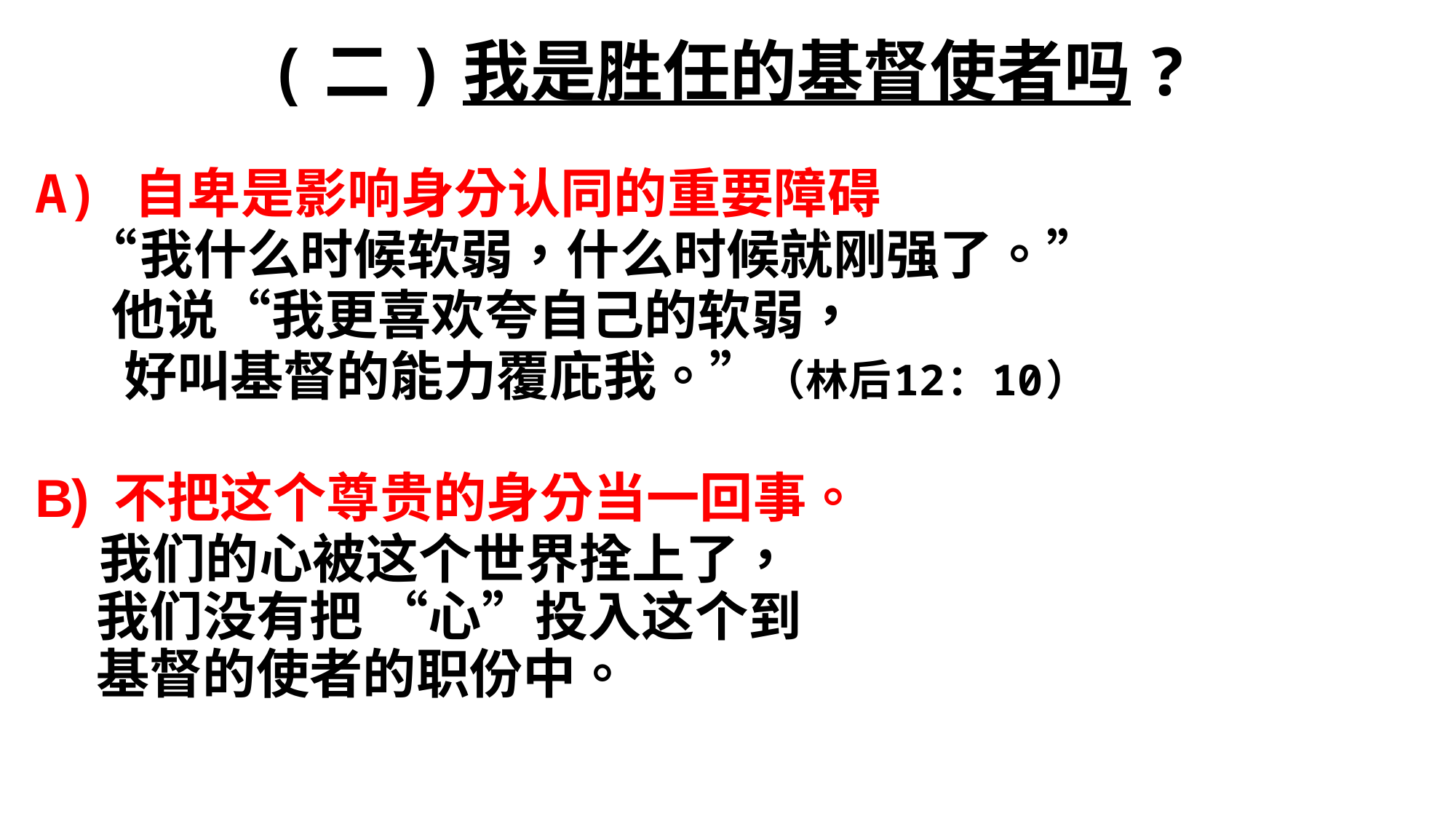

# (二)我是胜任的基督使者吗?

A) 自卑是影响身分认同的重要障碍
    “我什么时候软弱，什么时候就刚强了。”
      他说“我更喜欢夸自己的软弱，
       好叫基督的能力覆庇我。”（林后12：10）

不把这个尊贵的身分当一回事。
     我们的心被这个世界拴上了，
     我们没有把 “心”投入这个到
     基督的使者的职份中。